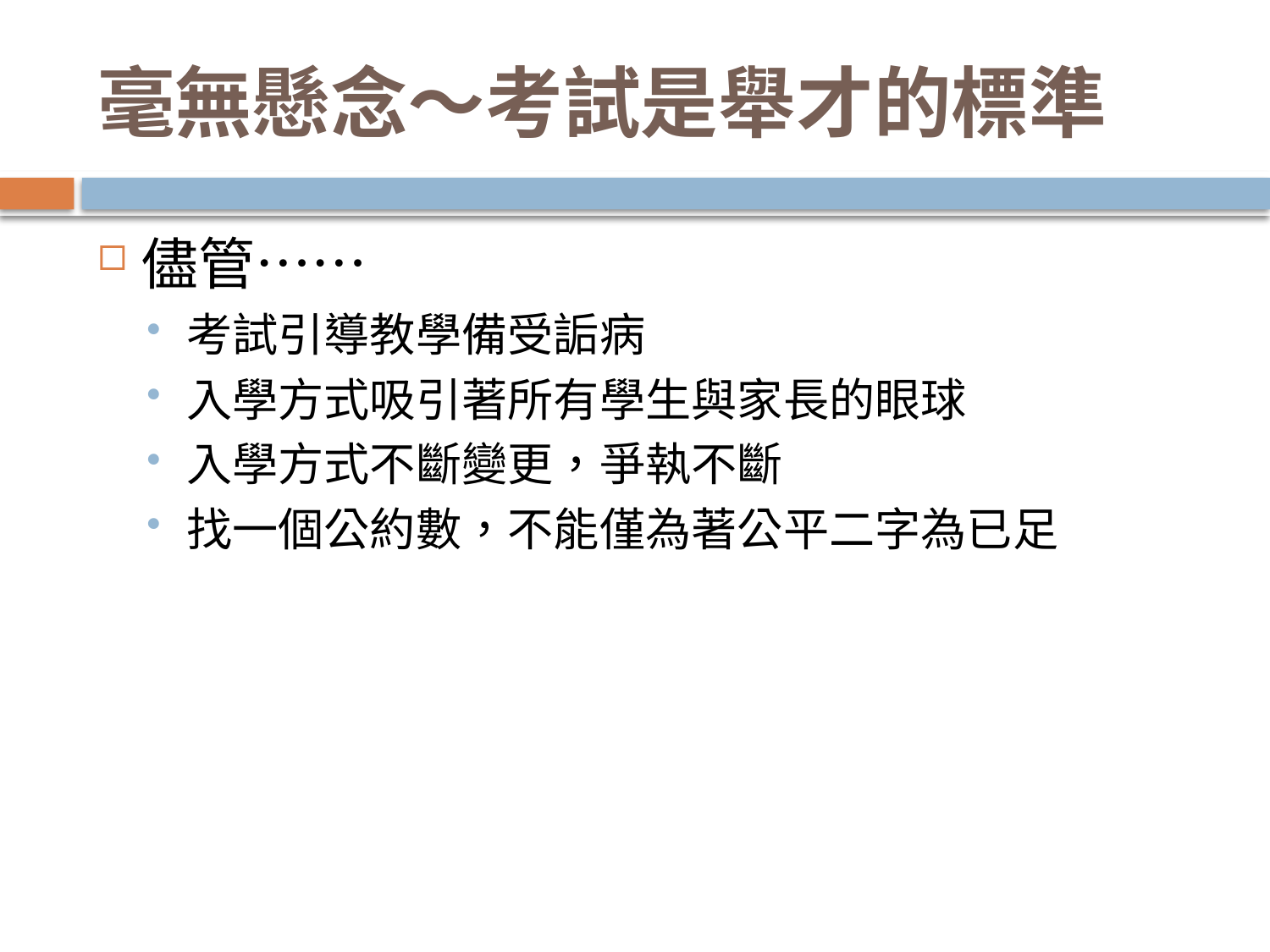

# 毫無懸念～考試是舉才的標準
儘管……
考試引導教學備受詬病
入學方式吸引著所有學生與家長的眼球
入學方式不斷變更，爭執不斷
找一個公約數，不能僅為著公平二字為已足